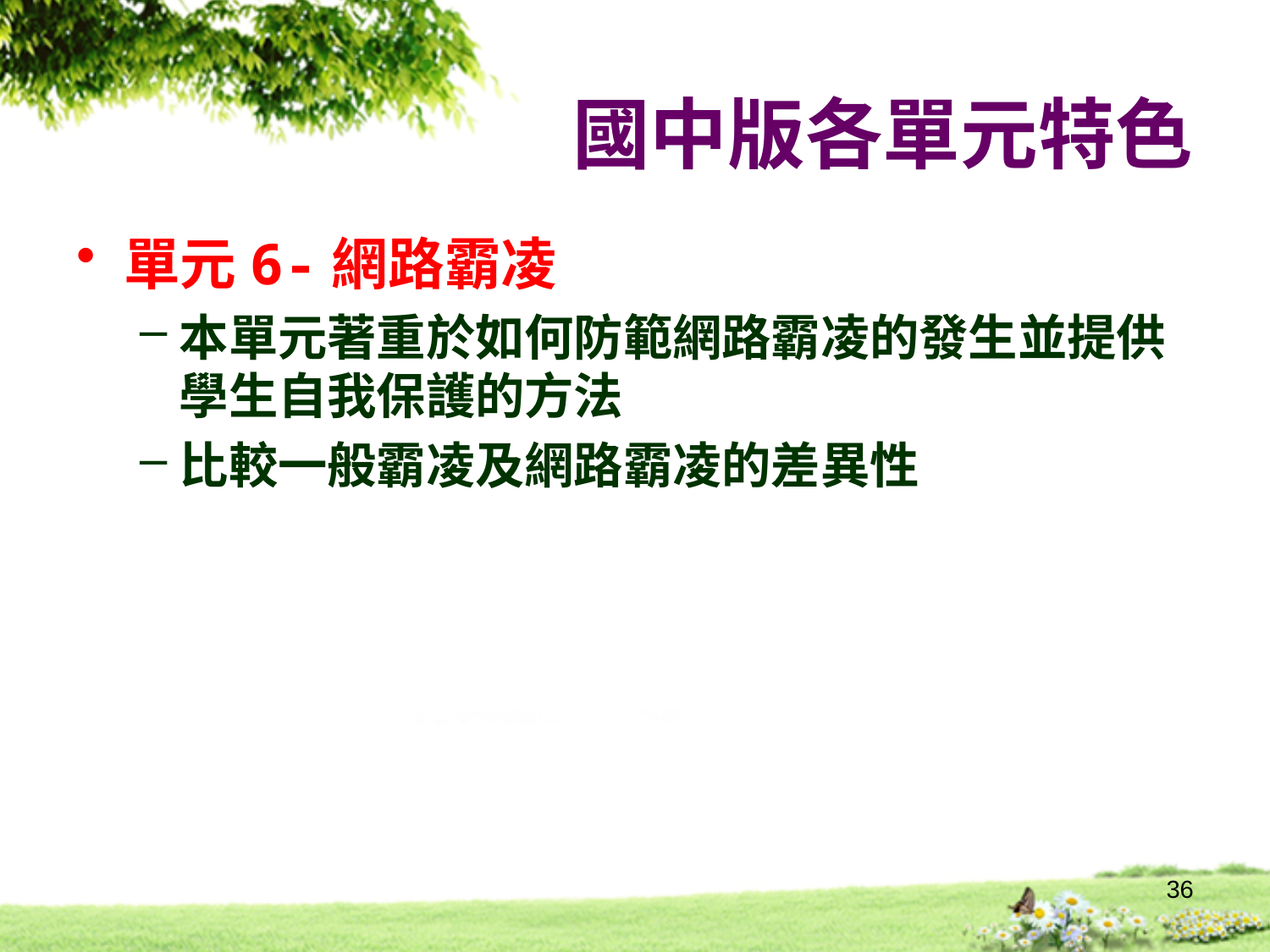

# 國中版各單元特色
單元6-網路霸凌
本單元著重於如何防範網路霸凌的發生並提供學生自我保護的方法
比較一般霸凌及網路霸凌的差異性
36